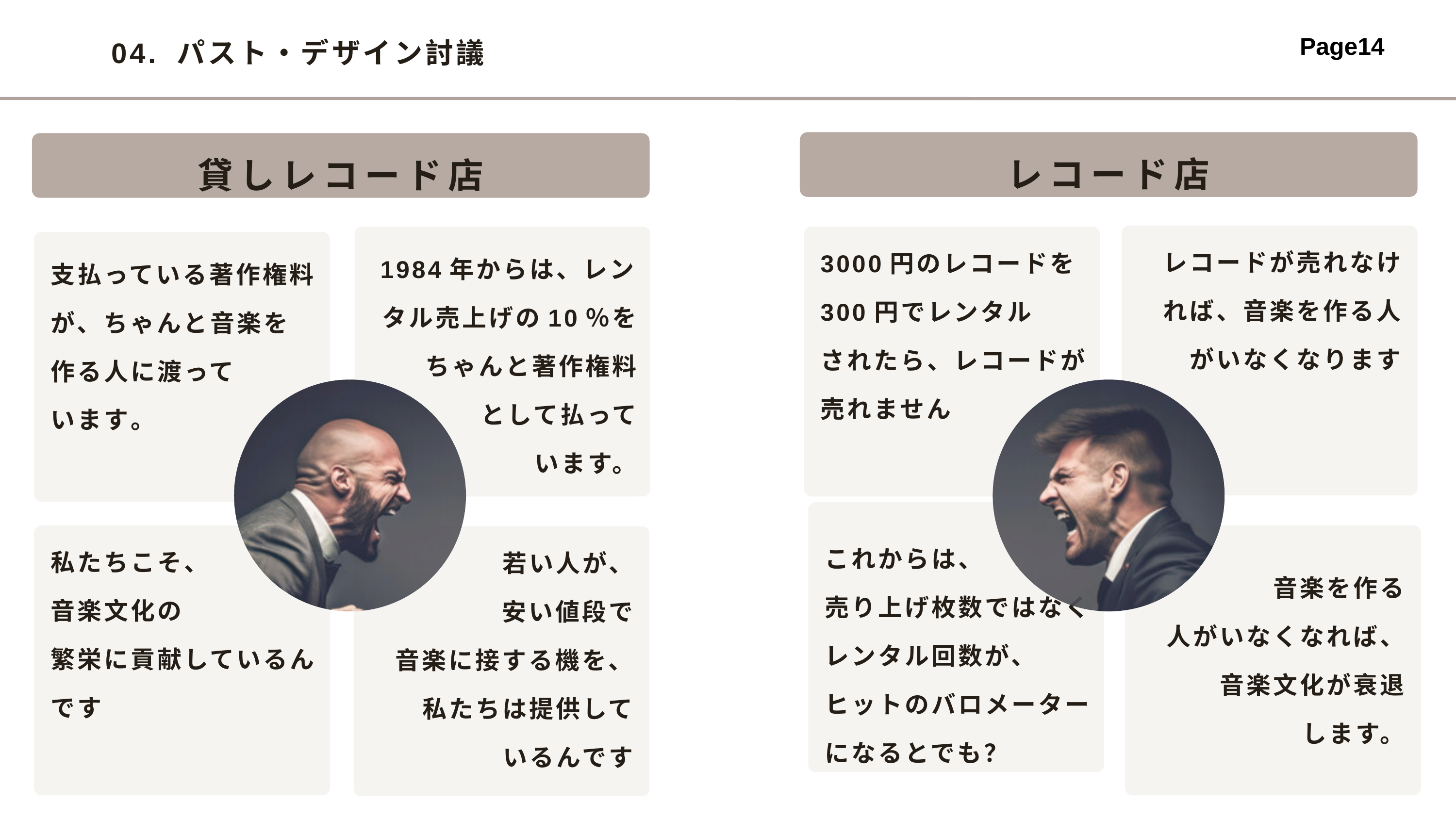

04. パスト・デザイン討議

貸しレコード店
レコード店

レコードが売れなけ
れば、音楽を作る人
がいなくなります
1984年からは、レンタル売上げの10％を
ちゃんと著作権料
として払って
います。
3000円のレコードを
300円でレンタル
されたら、レコードが
売れません
支払っている著作権料が、ちゃんと音楽を
作る人に渡って
います。

これからは、
売り上げ枚数ではなく
レンタル回数が、
ヒットのバロメーターになるとでも？
私たちこそ、
音楽文化の
繁栄に貢献しているんです
音楽を作る
人がいなくなれば、
音楽文化が衰退
します。
若い人が、
安い値段で
音楽に接する機を、
私たちは提供して
いるんです